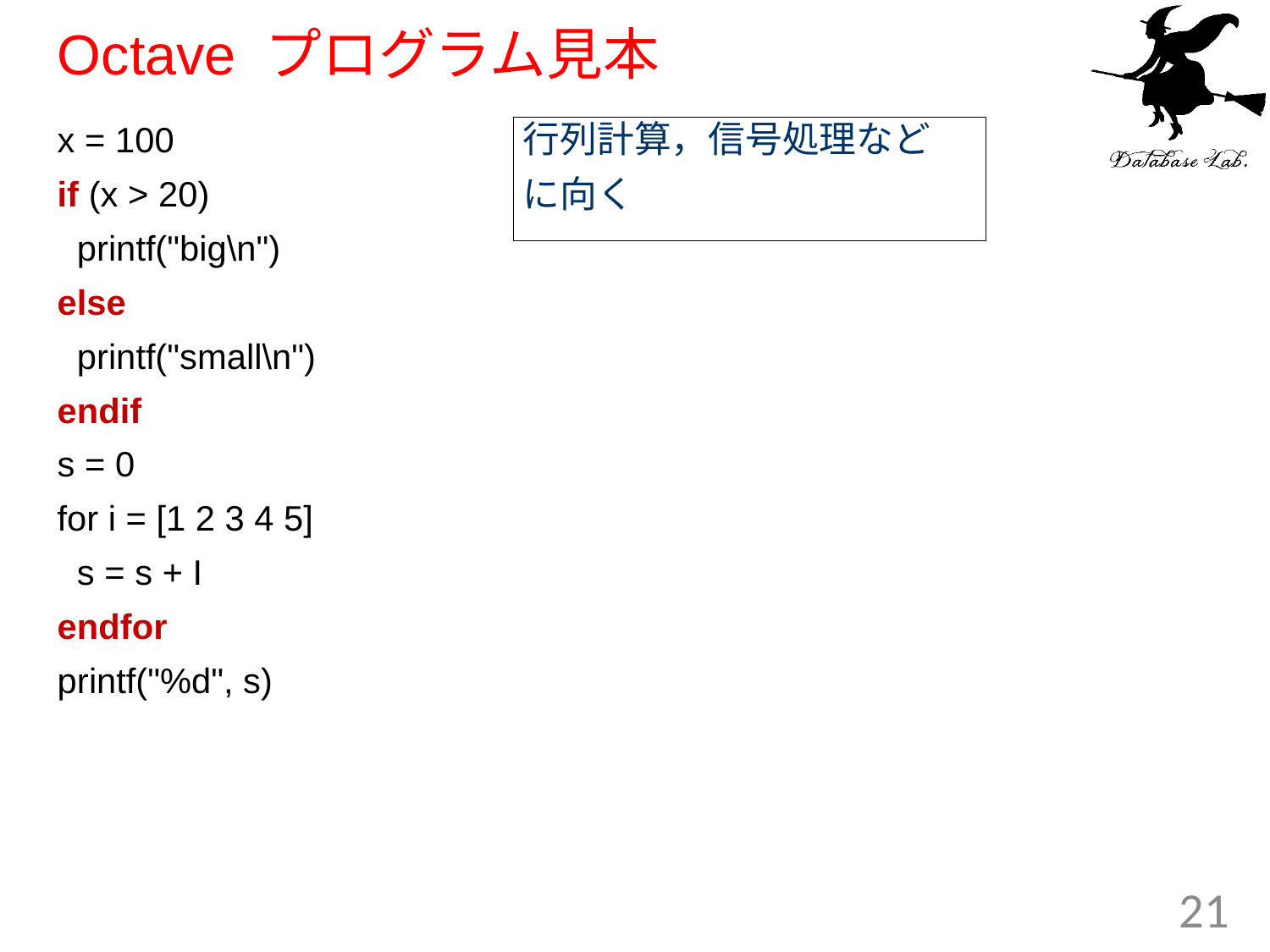

# Octave プログラム見本
x = 100
if (x > 20)
  printf("big\n")
else
  printf("small\n")
endif
s = 0
for i = [1 2 3 4 5]
  s = s + I
endfor
printf("%d", s)
行列計算，信号処理など
に向く
21